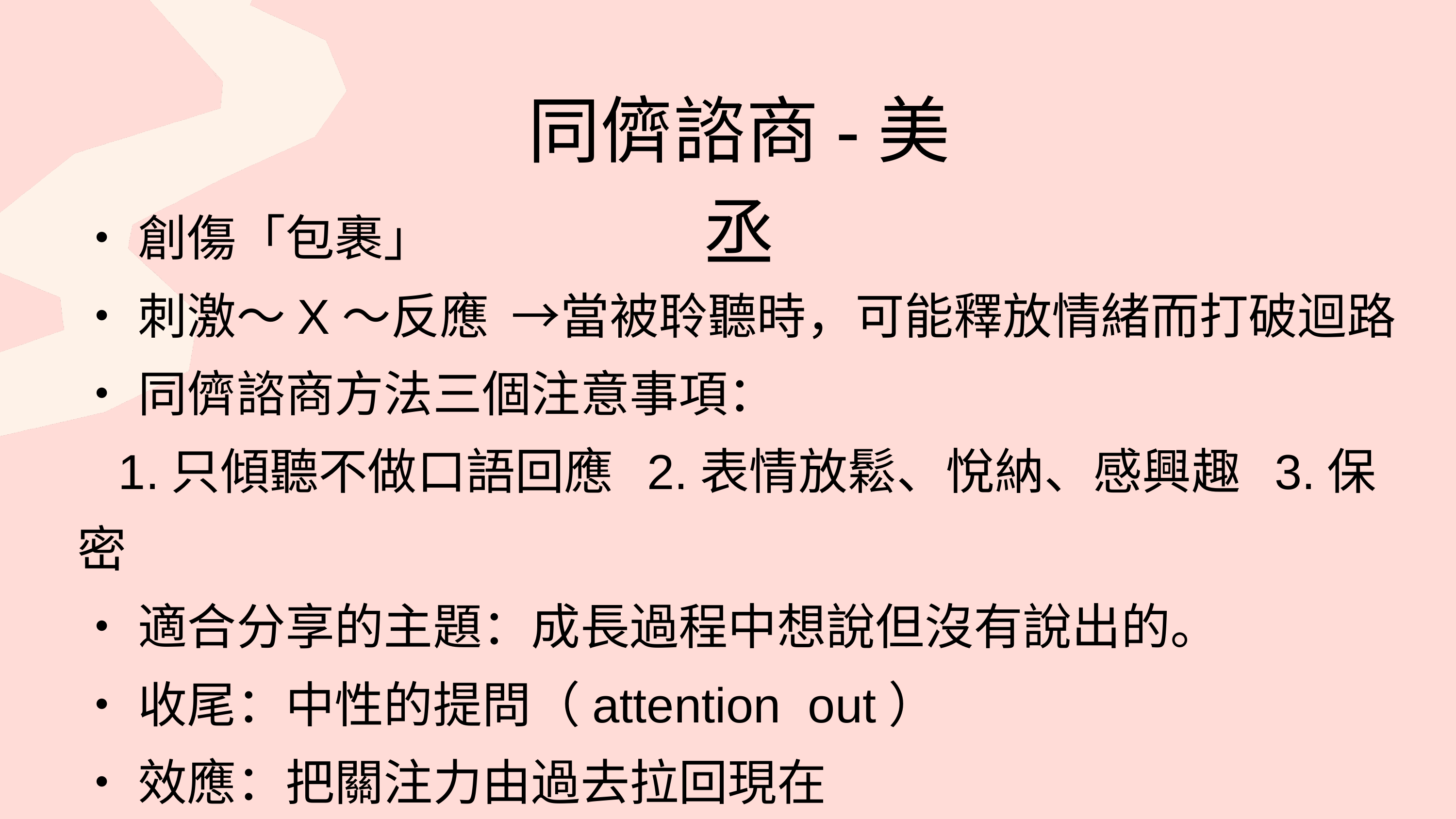

同儕諮商-美丞

•創傷「包裹」
•刺激～X～反應  →當被聆聽時，可能釋放情緒而打破迴路
•同儕諮商方法三個注意事項：
   1.只傾聽不做口語回應  2.表情放鬆、悅納、感興趣  3.保密
•適合分享的主題：成長過程中想說但沒有說出的。
•收尾：中性的提問（attention  out）
•效應：把關注力由過去拉回現在